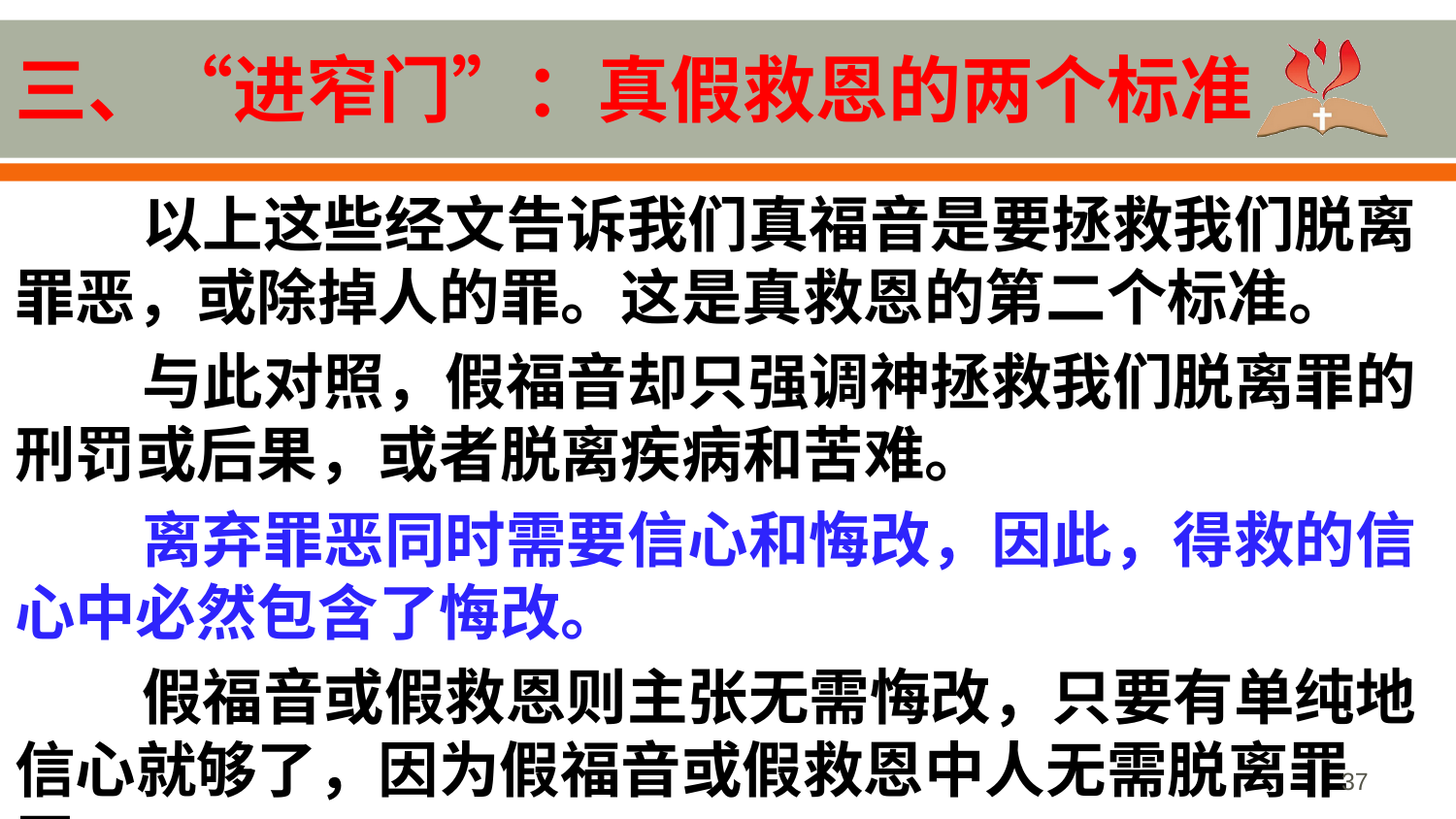

# 三、“进窄门”：真假救恩的两个标准
以上这些经文告诉我们真福音是要拯救我们脱离罪恶，或除掉人的罪。这是真救恩的第二个标准。
与此对照，假福音却只强调神拯救我们脱离罪的刑罚或后果，或者脱离疾病和苦难。
离弃罪恶同时需要信心和悔改，因此，得救的信心中必然包含了悔改。
假福音或假救恩则主张无需悔改，只要有单纯地信心就够了，因为假福音或假救恩中人无需脱离罪恶。

37